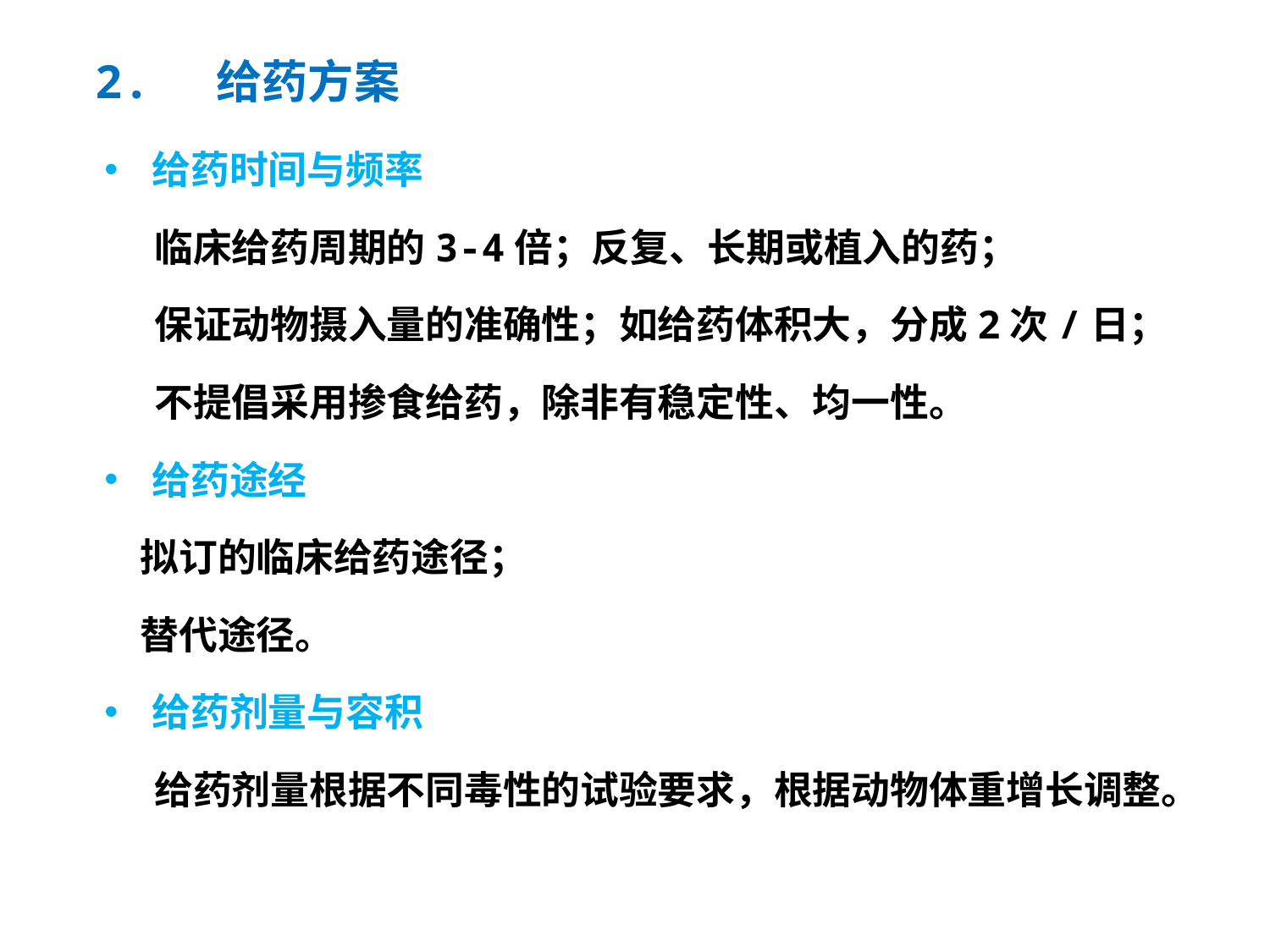

2.  给药方案
给药时间与频率
临床给药周期的3-4倍；反复、长期或植入的药；
保证动物摄入量的准确性；如给药体积大，分成2次/日；
不提倡采用掺食给药，除非有稳定性、均一性。
给药途经
   拟订的临床给药途径；
   替代途径。
给药剂量与容积
给药剂量根据不同毒性的试验要求，根据动物体重增长调整。